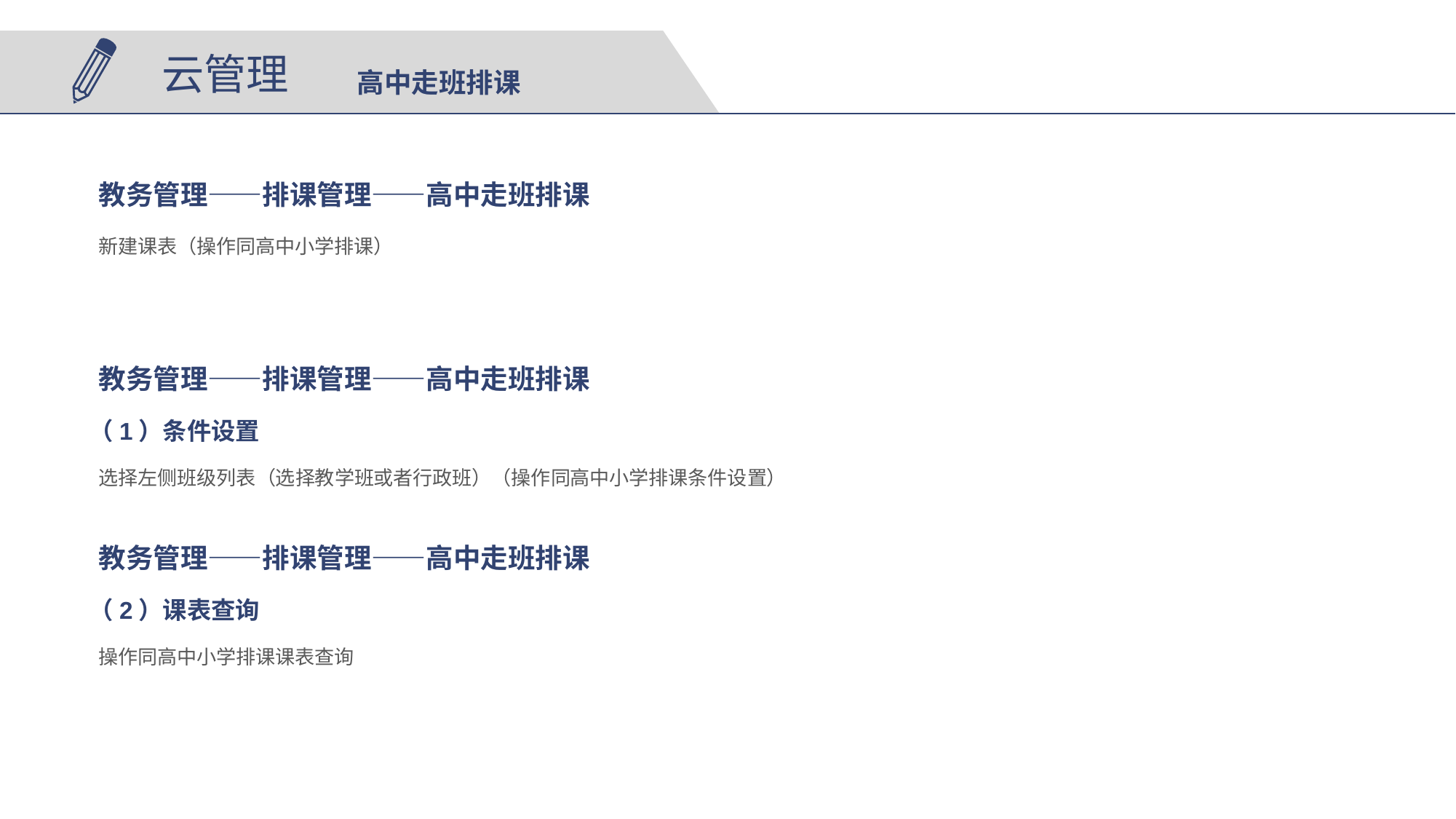

高中走班排课
教务管理——排课管理——高中走班排课
新建课表（操作同高中小学排课）
教务管理——排课管理——高中走班排课
（1）条件设置
选择左侧班级列表（选择教学班或者行政班）（操作同高中小学排课条件设置）
教务管理——排课管理——高中走班排课
（2）课表查询
操作同高中小学排课课表查询